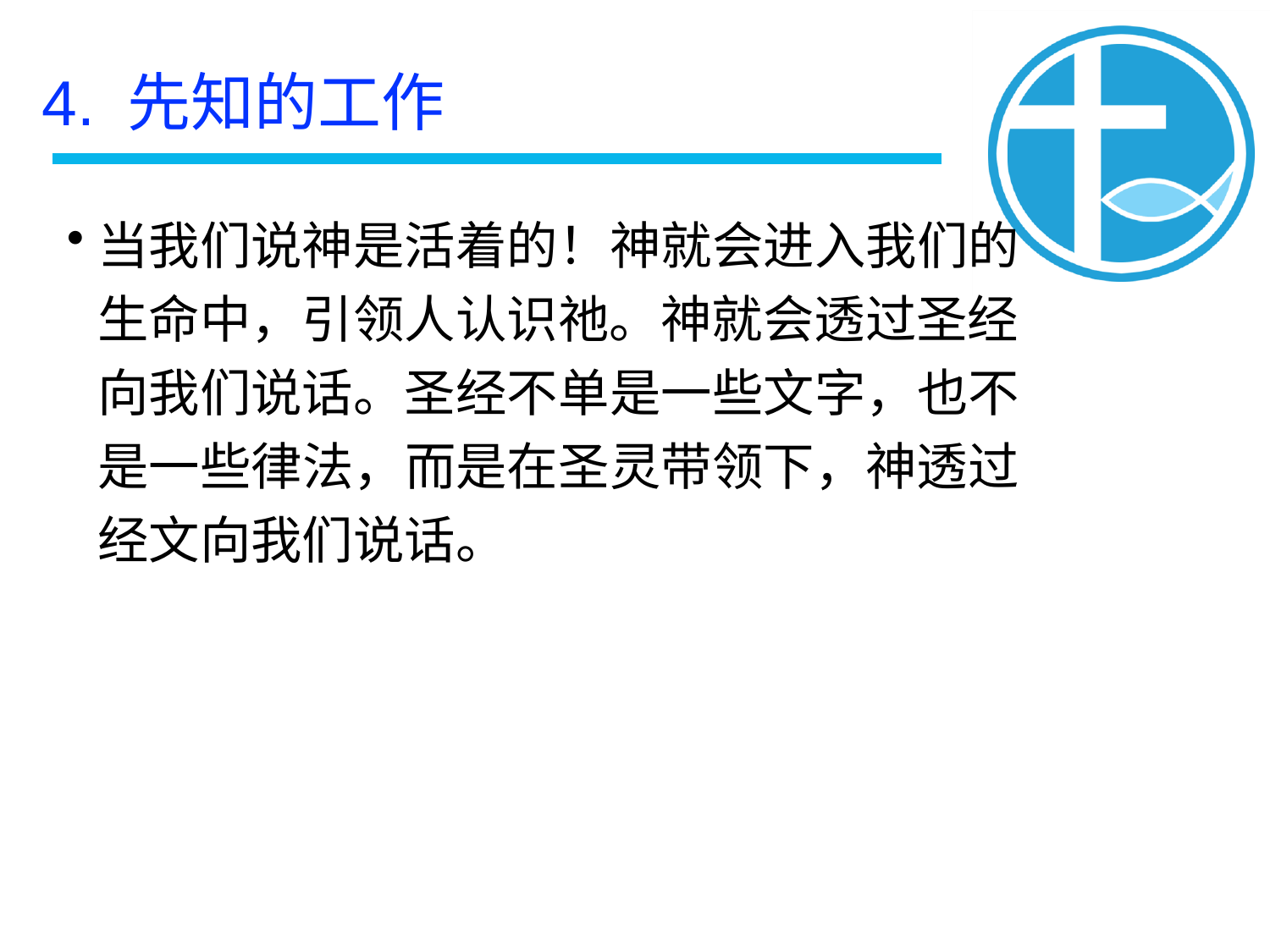

4. 先知的工作
当我们说神是活着的！神就会进入我们的生命中，引领人认识祂。神就会透过圣经向我们说话。圣经不单是一些文字，也不是一些律法，而是在圣灵带领下，神透过经文向我们说话。